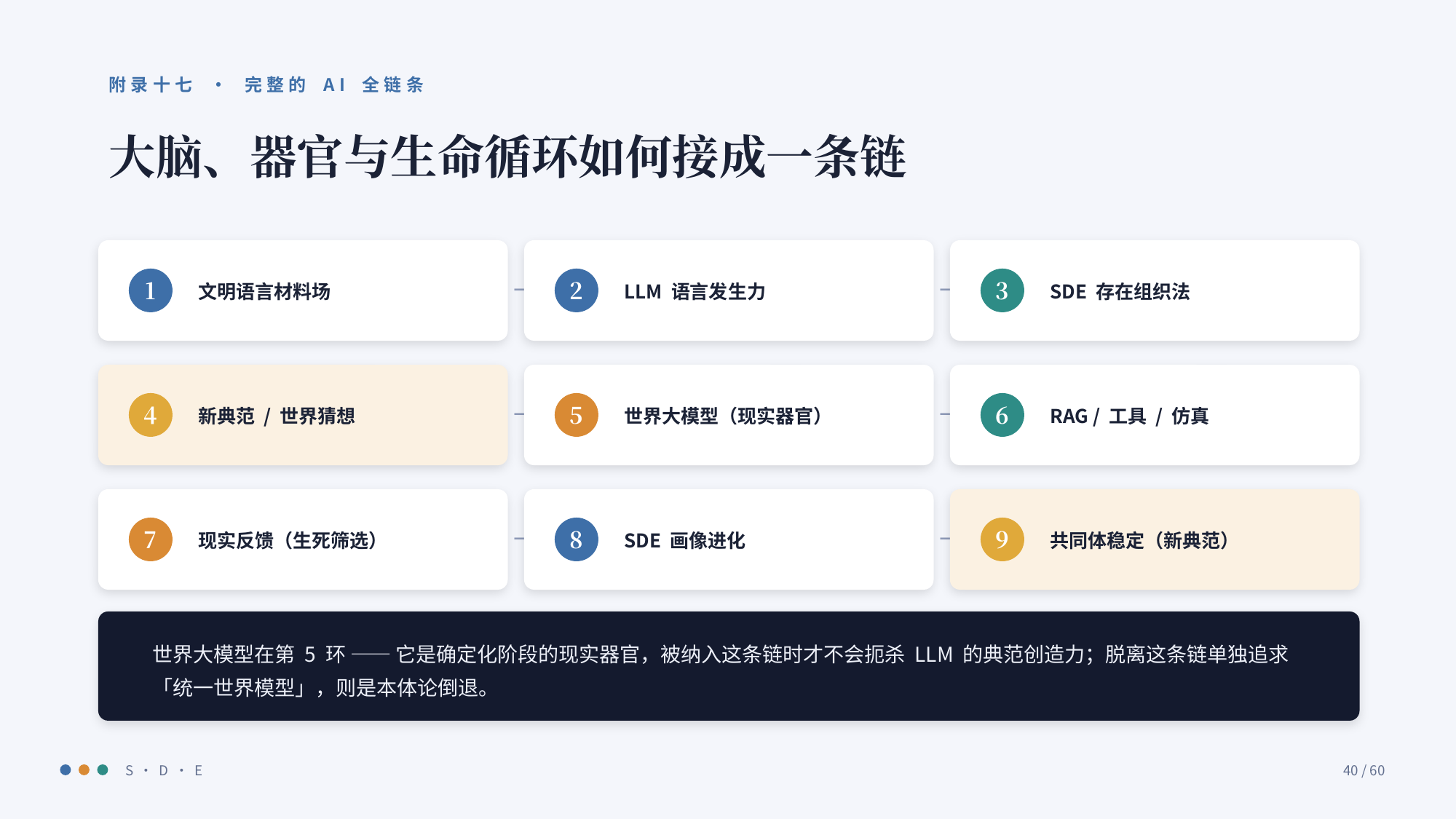

附录十七 · 完整的 AI 全链条
大脑、器官与生命循环如何接成一条链

文明语言材料场

LLM 语言发生力

SDE 存在组织法
→
→

1

2

3

新典范 / 世界猜想

世界大模型（现实器官）

RAG / 工具 / 仿真
→
→

4

5

6

现实反馈（生死筛选）

SDE 画像进化

共同体稳定（新典范）
→
→

7

8

9

世界大模型在第 5 环 —— 它是确定化阶段的现实器官，被纳入这条链时才不会扼杀 LLM 的典范创造力；脱离这条链单独追求「统一世界模型」，则是本体论倒退。
S · D · E
40 / 60